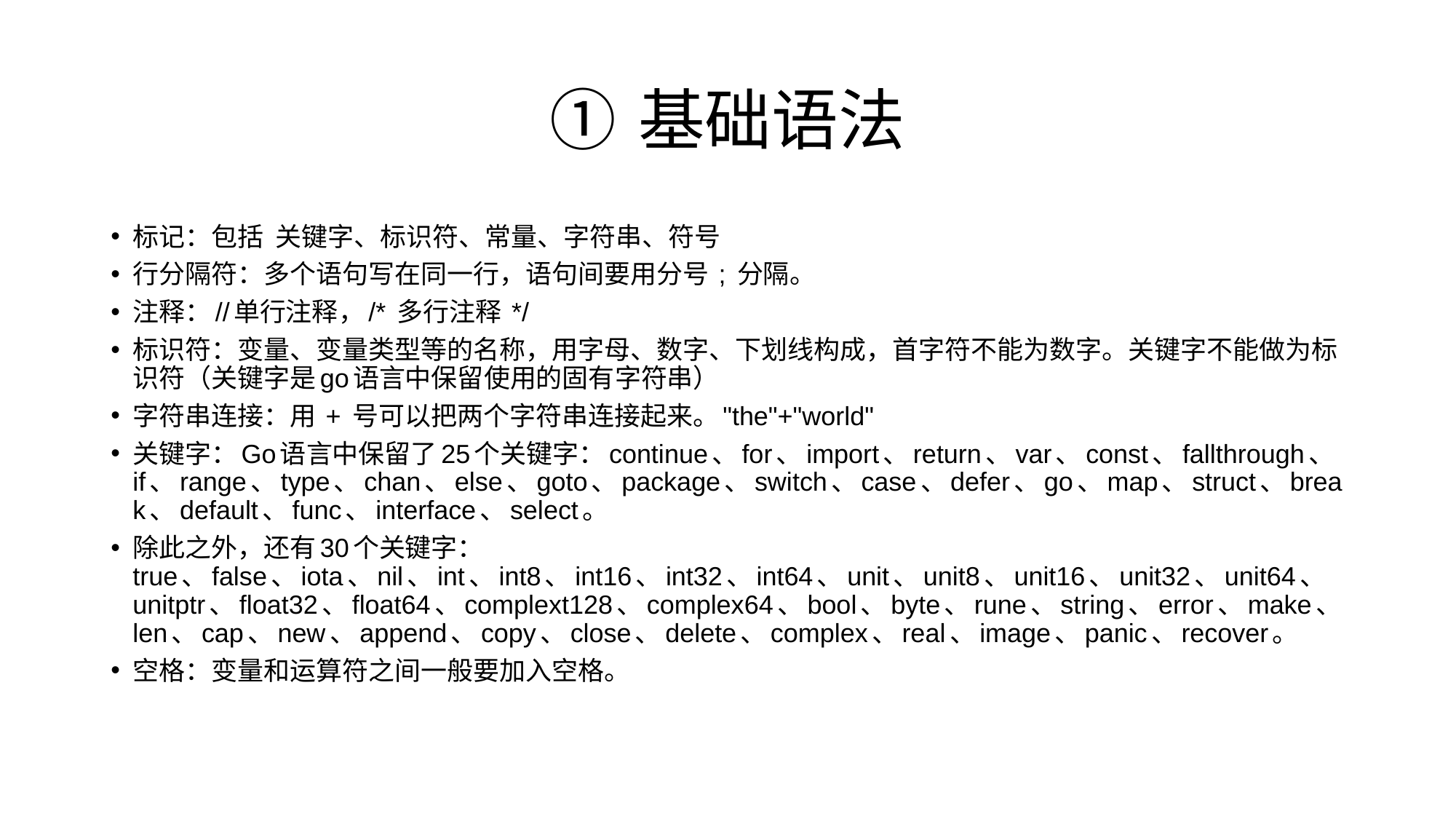

# 基础语法
标记：包括  关键字、标识符、常量、字符串、符号
行分隔符：多个语句写在同一行，语句间要用分号 ; 分隔。
注释：//单行注释，/* 多行注释 */
标识符：变量、变量类型等的名称，用字母、数字、下划线构成，首字符不能为数字。关键字不能做为标识符（关键字是go语言中保留使用的固有字符串）
字符串连接：用 + 号可以把两个字符串连接起来。"the"+"world"
关键字：Go语言中保留了25个关键字：continue、for、import、return、var、const、fallthrough、if、range、type、chan、else、goto、package、switch、case、defer、go、map、struct、break、default、func、interface、select。
除此之外，还有30个关键字：true、false、iota、nil、int、int8、int16、int32、int64、unit、unit8、unit16、unit32、unit64、unitptr、float32、float64、complext128、complex64、bool、byte、rune、string、error、make、len、cap、new、append、copy、close、delete、complex、real、image、panic、recover。
空格：变量和运算符之间一般要加入空格。